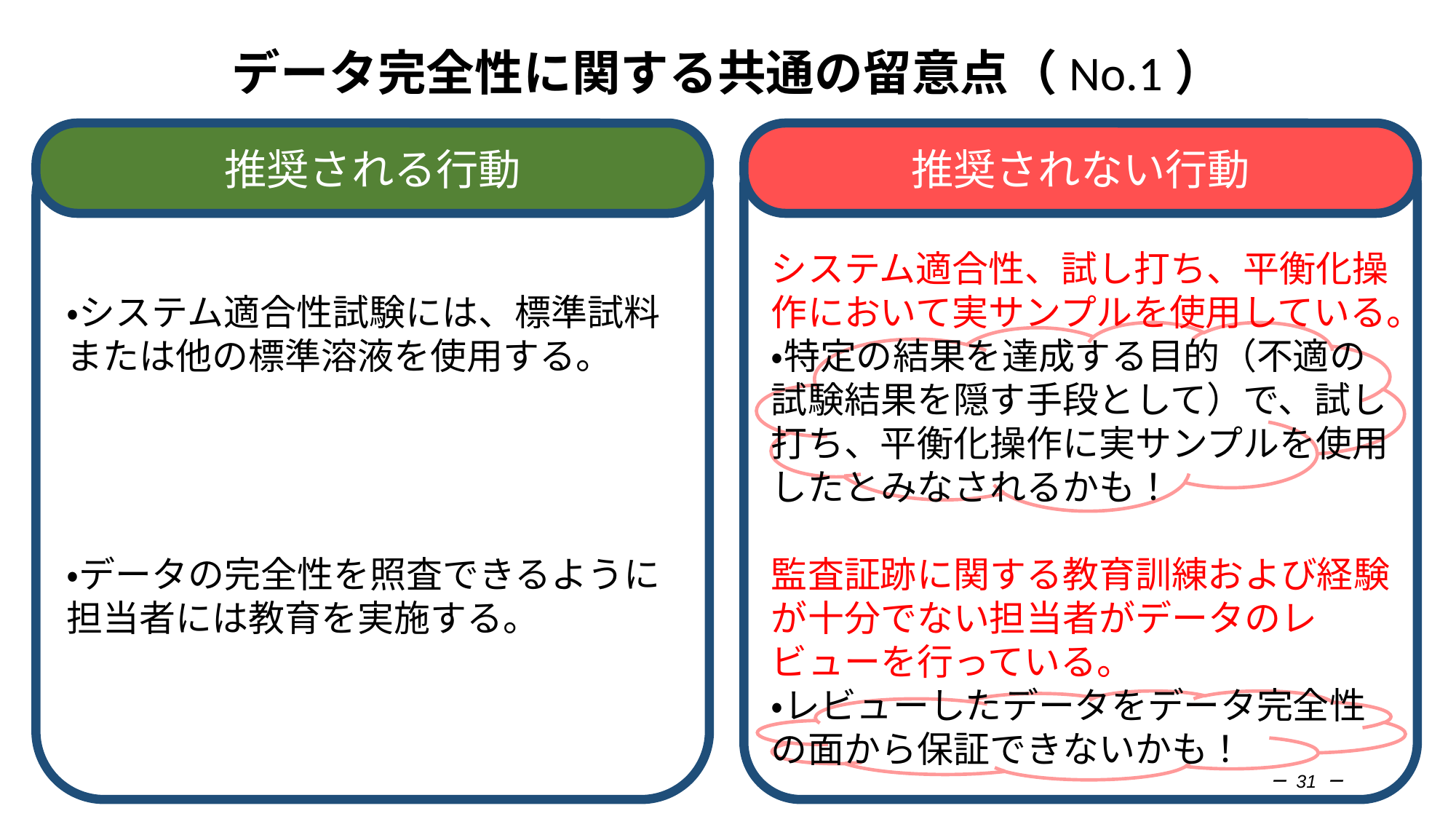

# データ完全性に関する共通の留意点（No.1）
推奨される行動
推奨されない行動
・システム適合性試験には、標準試料または他の標準溶液を使用する。

・データの完全性を照査できるように担当者には教育を実施する。

システム適合性、試し打ち、平衡化操作において実サンプルを使用している。
・特定の結果を達成する目的（不適の試験結果を隠す手段として）で、試し打ち、平衡化操作に実サンプルを使用したとみなされるかも！

監査証跡に関する教育訓練および経験が十分でない担当者がデータのレビューを行っている。
・レビューしたデータをデータ完全性の面から保証できないかも！

－ 31 －